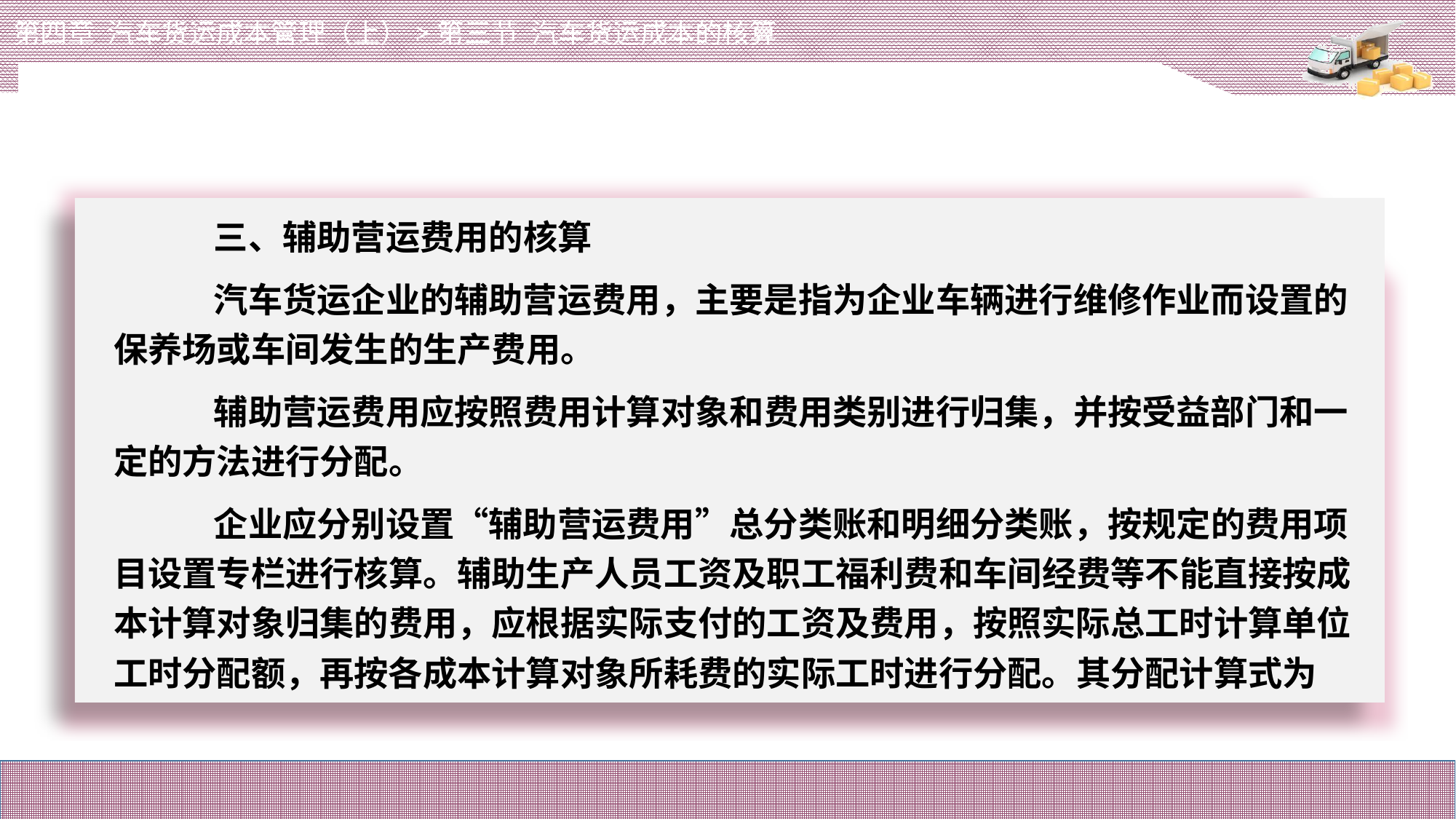

第四章  汽车货运成本管理（上）>第三节  汽车货运成本的核算
# 三、辅助营运费用的核算
汽车货运企业的辅助营运费用，主要是指为企业车辆进行维修作业而设置的保养场或车间发生的生产费用。
辅助营运费用应按照费用计算对象和费用类别进行归集，并按受益部门和一定的方法进行分配。
企业应分别设置“辅助营运费用”总分类账和明细分类账，按规定的费用项目设置专栏进行核算。辅助生产人员工资及职工福利费和车间经费等不能直接按成本计算对象归集的费用，应根据实际支付的工资及费用，按照实际总工时计算单位工时分配额，再按各成本计算对象所耗费的实际工时进行分配。其分配计算式为